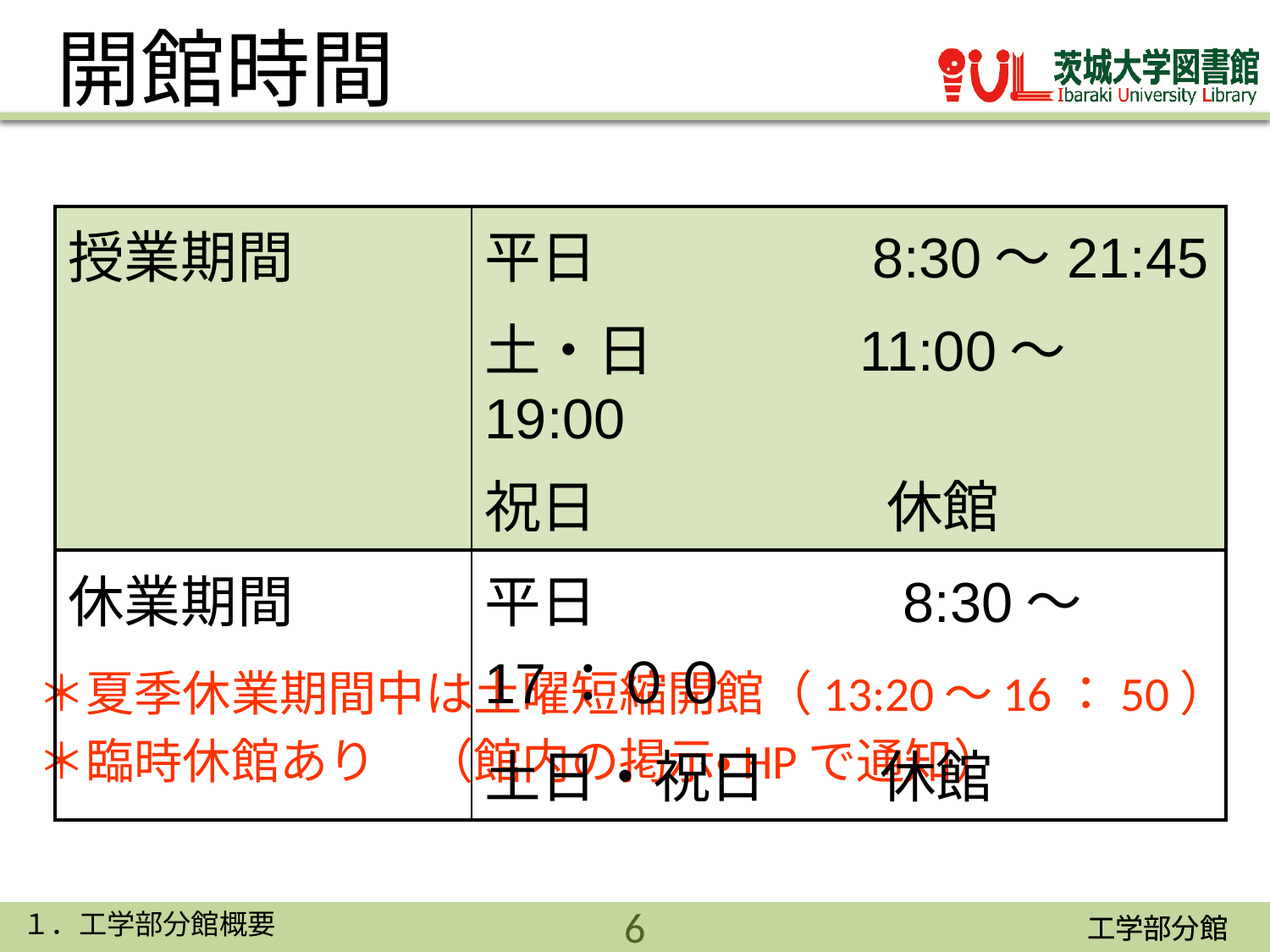

# 開館時間
| 授業期間 | 平日　　 　 8:30～21:45 土・日 　　 11:00～19:00 祝日　　　　 休館 |
| --- | --- |
| 休業期間 | 平日　　 　　 8:30～17：００ 土日・祝日　　休館 |
＊夏季休業期間中は土曜短縮開館（13:20～16：50）
＊臨時休館あり　（館内の掲示・HPで通知）

１．工学部分館概要
6